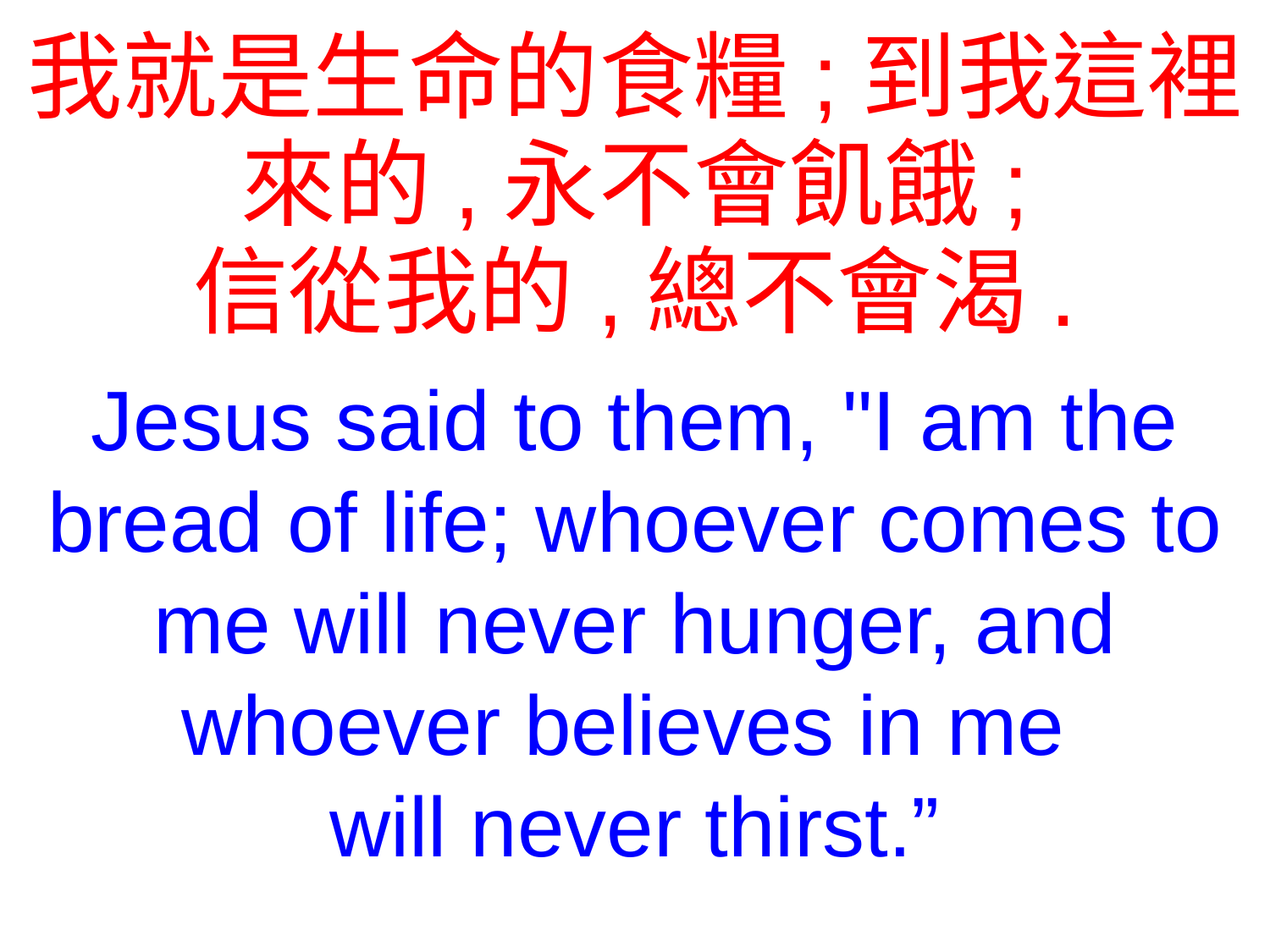

我就是生命的食糧;到我這裡來的,永不會飢餓;
信從我的,總不會渴.
Jesus said to them, "I am the bread of life; whoever comes to me will never hunger, and whoever believes in me
will never thirst.”